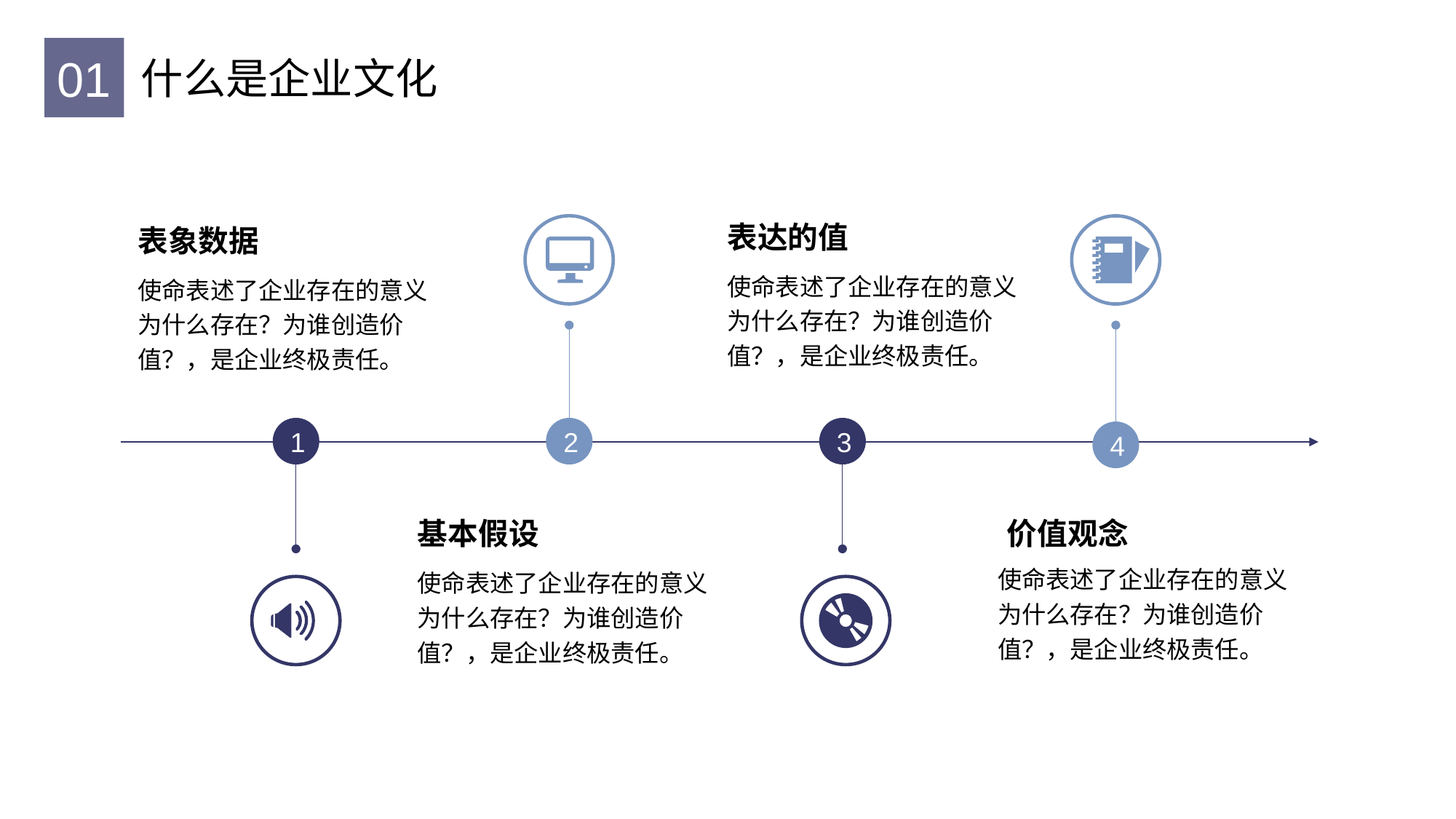

01
什么是企业文化
表达的值

表象数据

使命表述了企业存在的意义为什么存在？为谁创造价值？，是企业终极责任。
使命表述了企业存在的意义为什么存在？为谁创造价值？，是企业终极责任。
2
3
1
4
基本假设
价值观念
使命表述了企业存在的意义为什么存在？为谁创造价值？，是企业终极责任。
使命表述了企业存在的意义为什么存在？为谁创造价值？，是企业终极责任。

PPT下载 http://www.1ppt.com/xiazai/